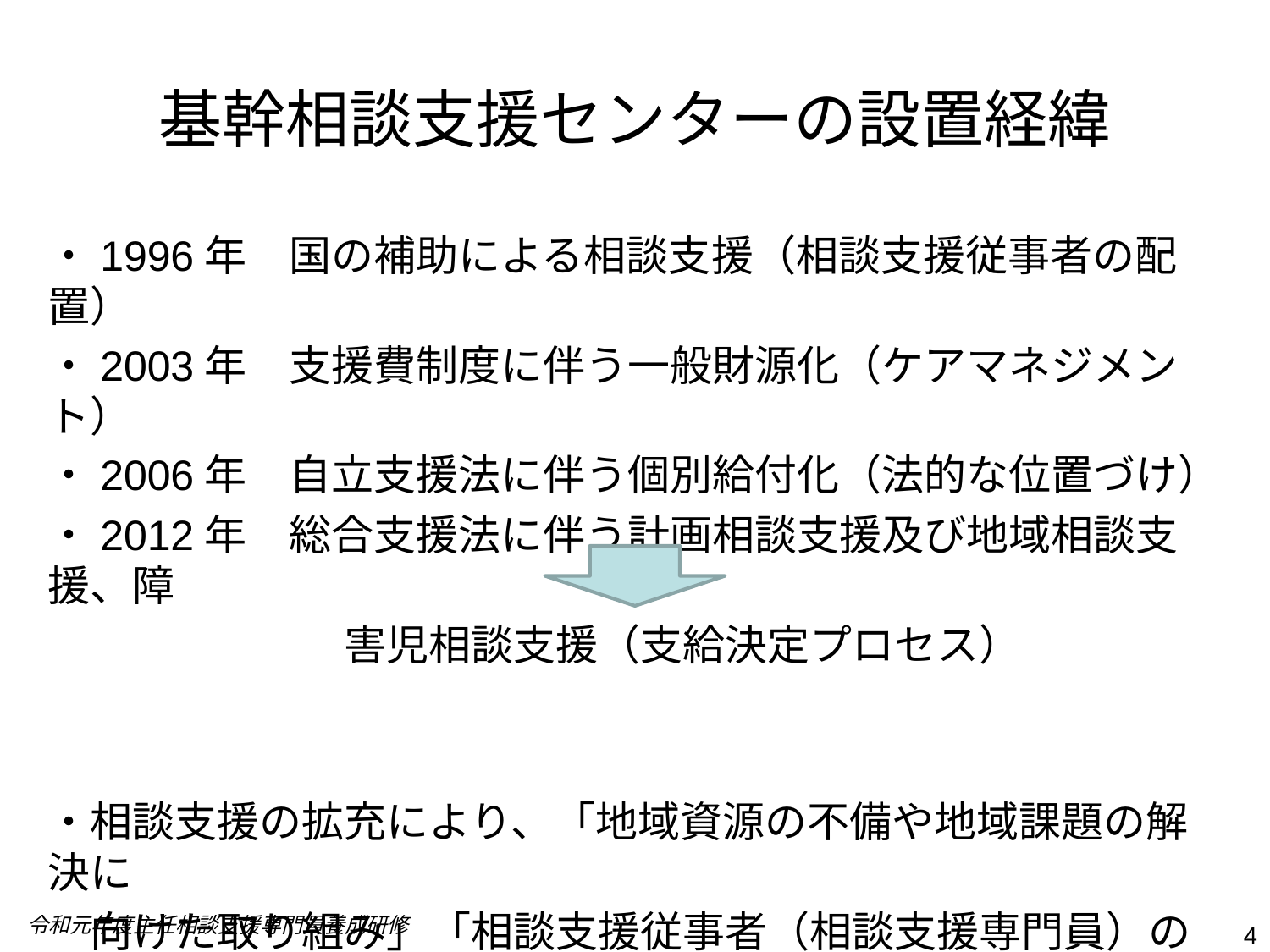

# 基幹相談支援センターの設置経緯
・1996年　国の補助による相談支援（相談支援従事者の配置）
・2003年　支援費制度に伴う一般財源化（ケアマネジメント）
・2006年　自立支援法に伴う個別給付化（法的な位置づけ）
・2012年　総合支援法に伴う計画相談支援及び地域相談支援、障
　　　　　　　害児相談支援（支給決定プロセス）

・相談支援の拡充により、「地域資源の不備や地域課題の解決に
　向けた取り組み」「相談支援従事者（相談支援専門員）の後ろ盾
　と育成」が高まり、「基幹相談支援センター」が位置付けられた

令和元年度主任相談支援専門員養成研修
4